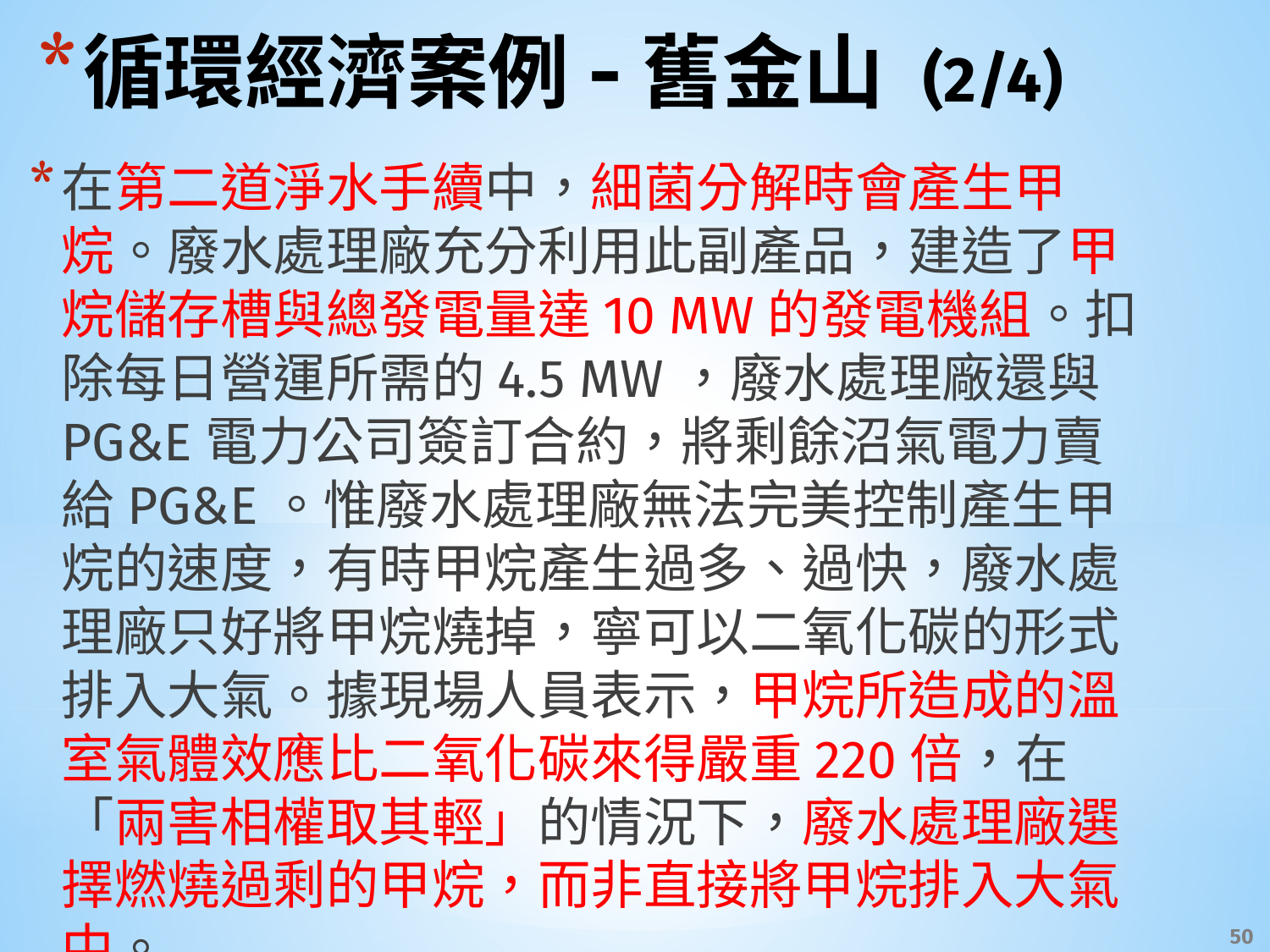

# 循環經濟案例-舊金山 (2/4)
在第二道淨水手續中，細菌分解時會產生甲烷。廢水處理廠充分利用此副產品，建造了甲烷儲存槽與總發電量達10 MW的發電機組。扣除每日營運所需的4.5 MW，廢水處理廠還與PG&E電力公司簽訂合約，將剩餘沼氣電力賣給PG&E。惟廢水處理廠無法完美控制產生甲烷的速度，有時甲烷產生過多、過快，廢水處理廠只好將甲烷燒掉，寧可以二氧化碳的形式排入大氣。據現場人員表示，甲烷所造成的溫室氣體效應比二氧化碳來得嚴重220倍，在「兩害相權取其輕」的情況下，廢水處理廠選擇燃燒過剩的甲烷，而非直接將甲烷排入大氣中。
50